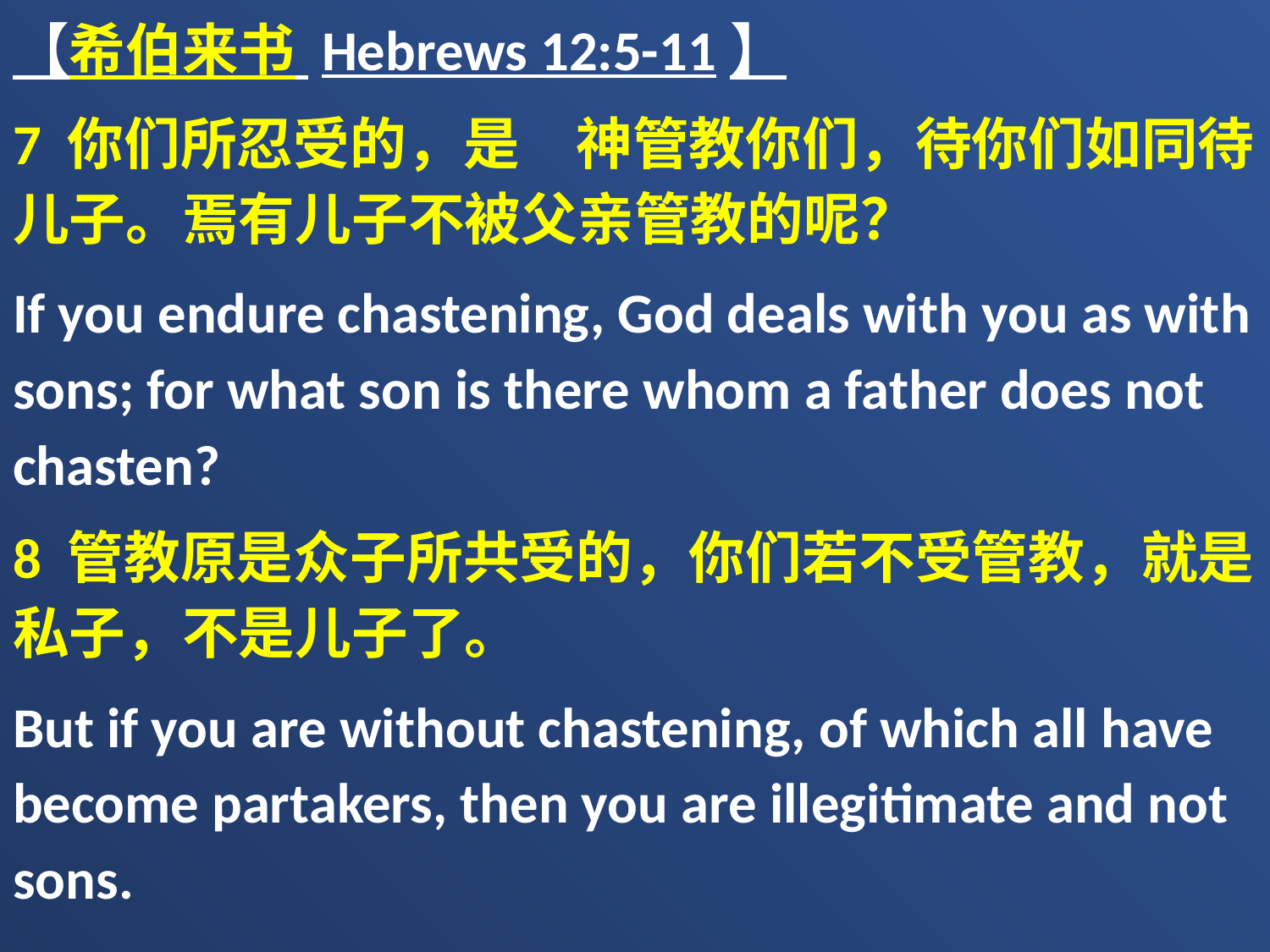

【希伯来书 Hebrews 12:5-11】
7 你们所忍受的，是　神管教你们，待你们如同待儿子。焉有儿子不被父亲管教的呢？
If you endure chastening, God deals with you as with sons; for what son is there whom a father does not chasten?
8 管教原是众子所共受的，你们若不受管教，就是私子，不是儿子了。
But if you are without chastening, of which all have become partakers, then you are illegitimate and not sons.